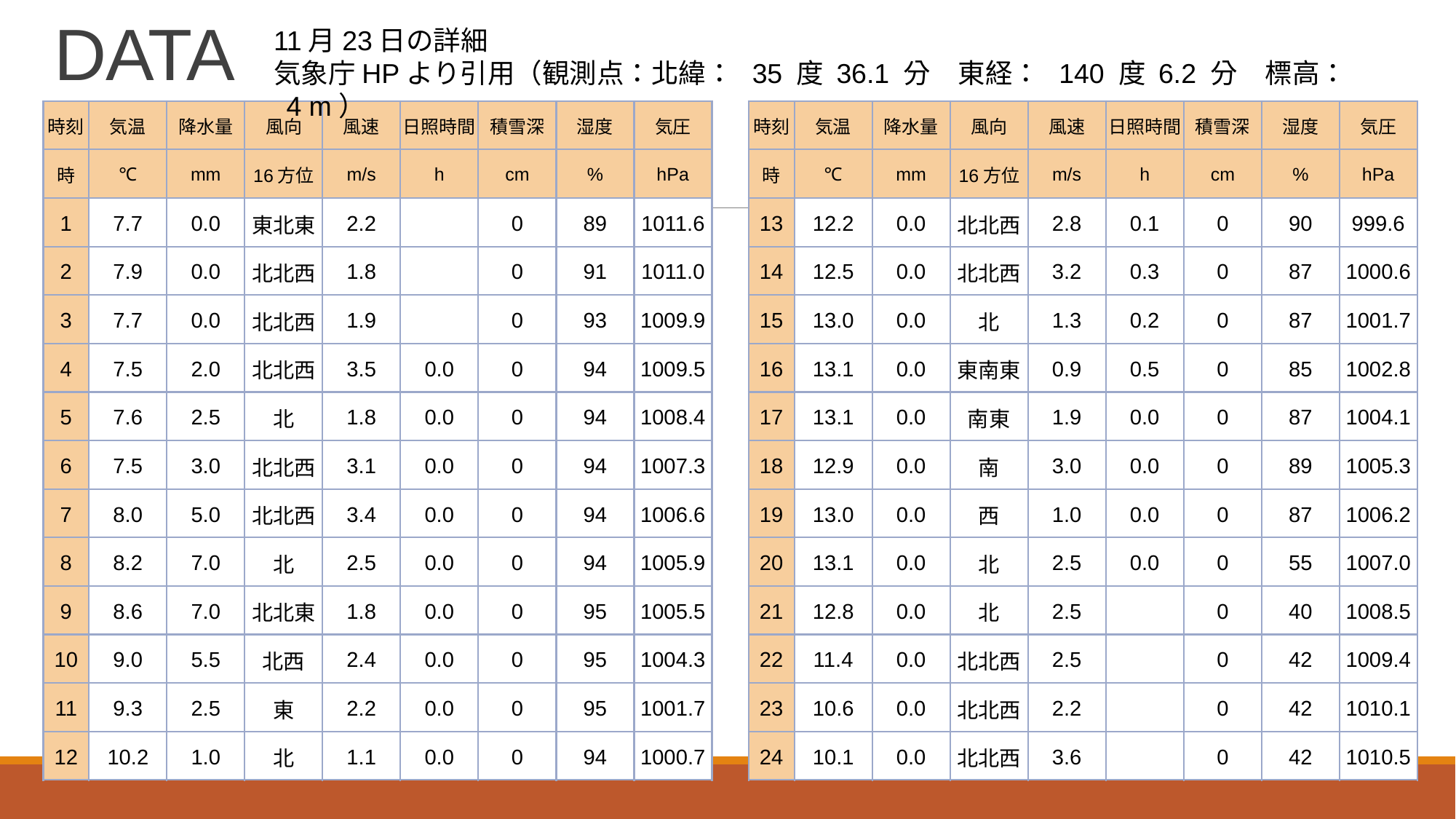

# DATA
11月23日の詳細
気象庁HPより引用（観測点：北緯：  35 度 36.1 分　東経：  140 度 6.2 分　標高： 4 m）
| 時刻 | 気温 | 降水量 | 風向 | 風速 | 日照時間 | 積雪深 | 湿度 | 気圧 |
| --- | --- | --- | --- | --- | --- | --- | --- | --- |
| 時 | ℃ | mm | 16方位 | m/s | h | cm | % | hPa |
| 1 | 7.7 | 0.0 | 東北東 | 2.2 |  | 0 | 89 | 1011.6 |
| 2 | 7.9 | 0.0 | 北北西 | 1.8 |  | 0 | 91 | 1011.0 |
| 3 | 7.7 | 0.0 | 北北西 | 1.9 |  | 0 | 93 | 1009.9 |
| 4 | 7.5 | 2.0 | 北北西 | 3.5 | 0.0 | 0 | 94 | 1009.5 |
| 5 | 7.6 | 2.5 | 北 | 1.8 | 0.0 | 0 | 94 | 1008.4 |
| 6 | 7.5 | 3.0 | 北北西 | 3.1 | 0.0 | 0 | 94 | 1007.3 |
| 7 | 8.0 | 5.0 | 北北西 | 3.4 | 0.0 | 0 | 94 | 1006.6 |
| 8 | 8.2 | 7.0 | 北 | 2.5 | 0.0 | 0 | 94 | 1005.9 |
| 9 | 8.6 | 7.0 | 北北東 | 1.8 | 0.0 | 0 | 95 | 1005.5 |
| 10 | 9.0 | 5.5 | 北西 | 2.4 | 0.0 | 0 | 95 | 1004.3 |
| 11 | 9.3 | 2.5 | 東 | 2.2 | 0.0 | 0 | 95 | 1001.7 |
| 12 | 10.2 | 1.0 | 北 | 1.1 | 0.0 | 0 | 94 | 1000.7 |
| 時刻 | 気温 | 降水量 | 風向 | 風速 | 日照時間 | 積雪深 | 湿度 | 気圧 |
| --- | --- | --- | --- | --- | --- | --- | --- | --- |
| 時 | ℃ | mm | 16方位 | m/s | h | cm | % | hPa |
| 13 | 12.2 | 0.0 | 北北西 | 2.8 | 0.1 | 0 | 90 | 999.6 |
| 14 | 12.5 | 0.0 | 北北西 | 3.2 | 0.3 | 0 | 87 | 1000.6 |
| 15 | 13.0 | 0.0 | 北 | 1.3 | 0.2 | 0 | 87 | 1001.7 |
| 16 | 13.1 | 0.0 | 東南東 | 0.9 | 0.5 | 0 | 85 | 1002.8 |
| 17 | 13.1 | 0.0 | 南東 | 1.9 | 0.0 | 0 | 87 | 1004.1 |
| 18 | 12.9 | 0.0 | 南 | 3.0 | 0.0 | 0 | 89 | 1005.3 |
| 19 | 13.0 | 0.0 | 西 | 1.0 | 0.0 | 0 | 87 | 1006.2 |
| 20 | 13.1 | 0.0 | 北 | 2.5 | 0.0 | 0 | 55 | 1007.0 |
| 21 | 12.8 | 0.0 | 北 | 2.5 |  | 0 | 40 | 1008.5 |
| 22 | 11.4 | 0.0 | 北北西 | 2.5 |  | 0 | 42 | 1009.4 |
| 23 | 10.6 | 0.0 | 北北西 | 2.2 |  | 0 | 42 | 1010.1 |
| 24 | 10.1 | 0.0 | 北北西 | 3.6 |  | 0 | 42 | 1010.5 |